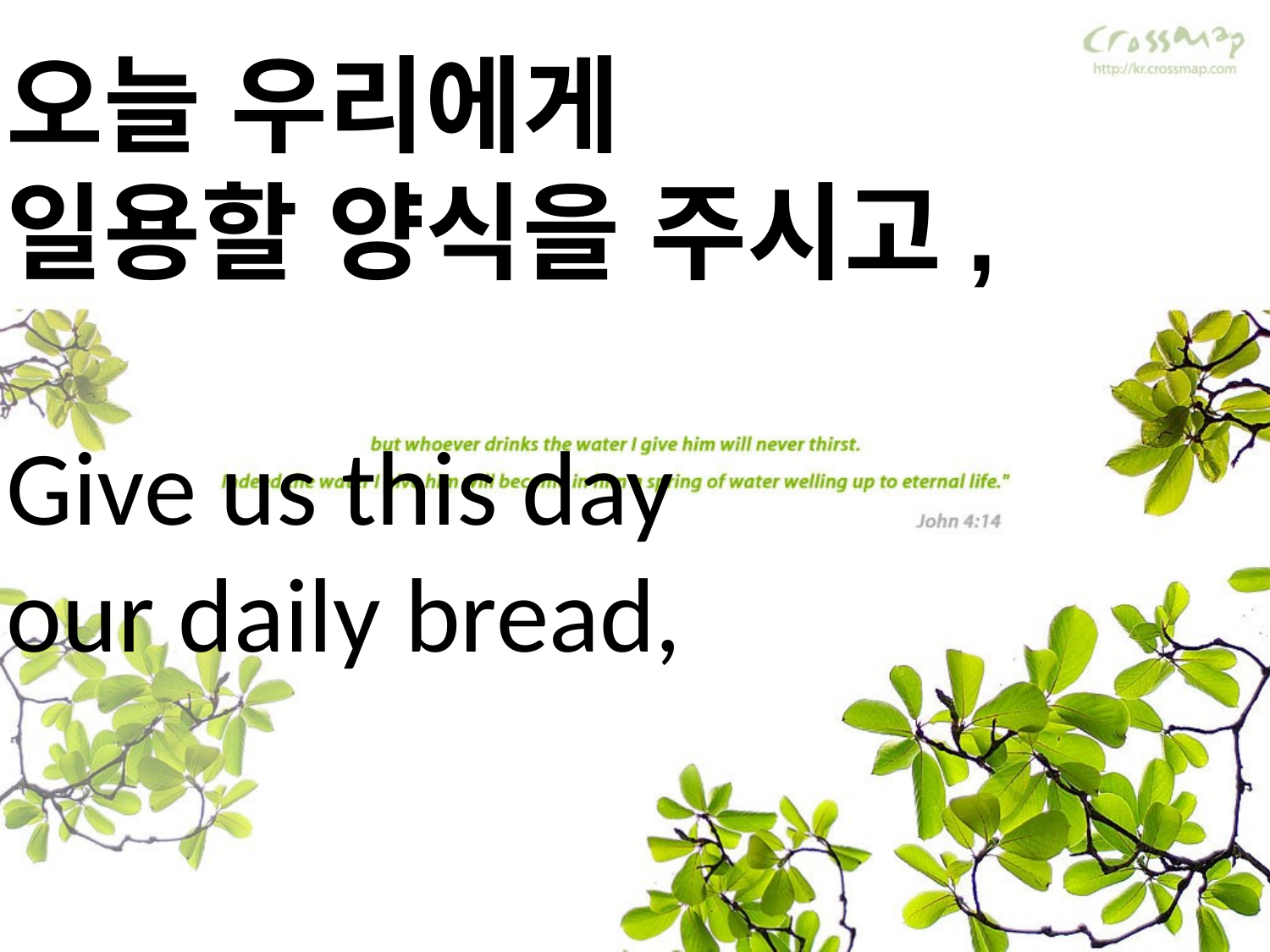

오늘 우리에게
일용할 양식을 주시고,
Give us this day
our daily bread,